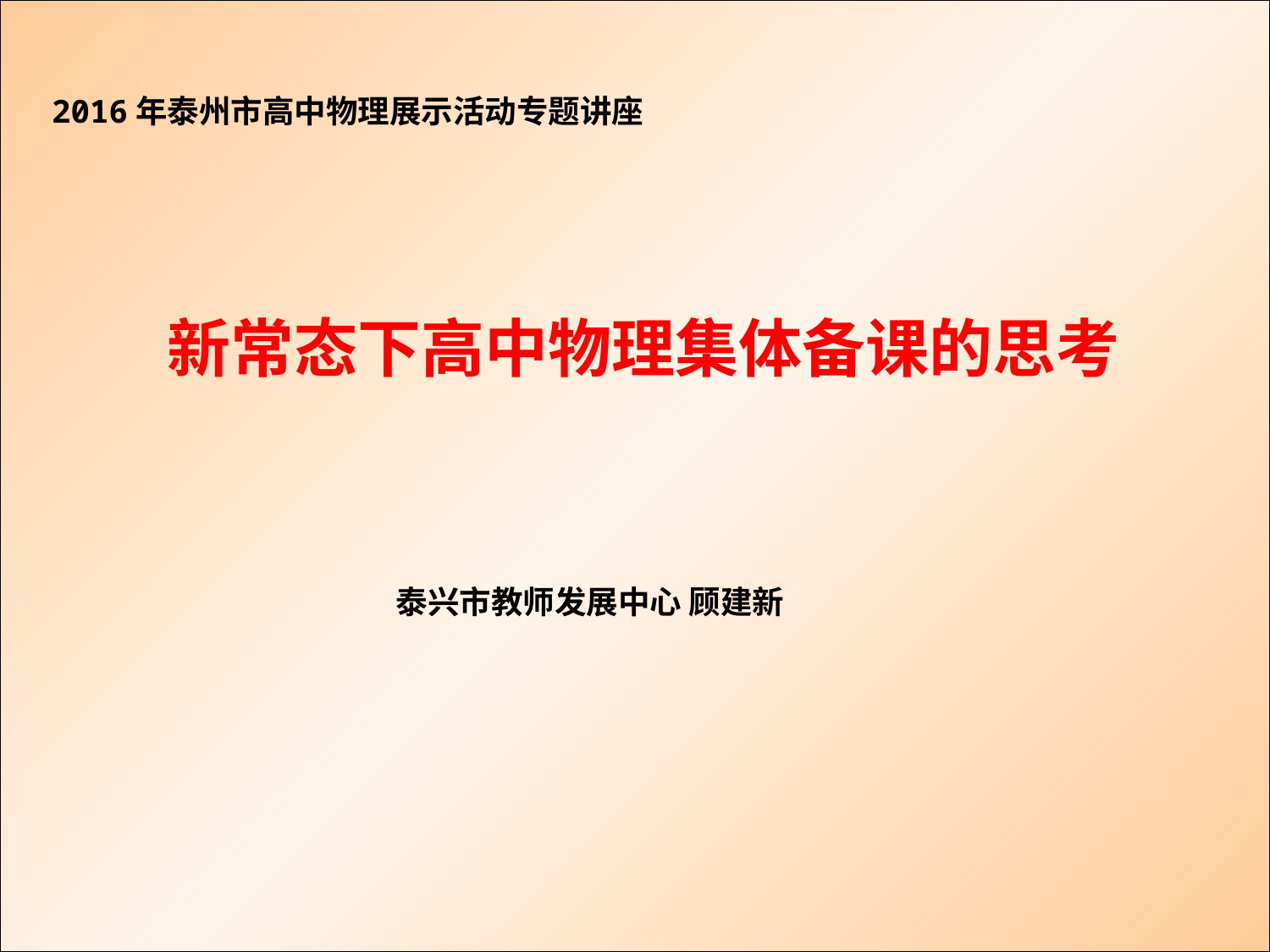

2016年泰州市高中物理展示活动专题讲座
# 新常态下高中物理集体备课的思考
泰兴市教师发展中心 顾建新